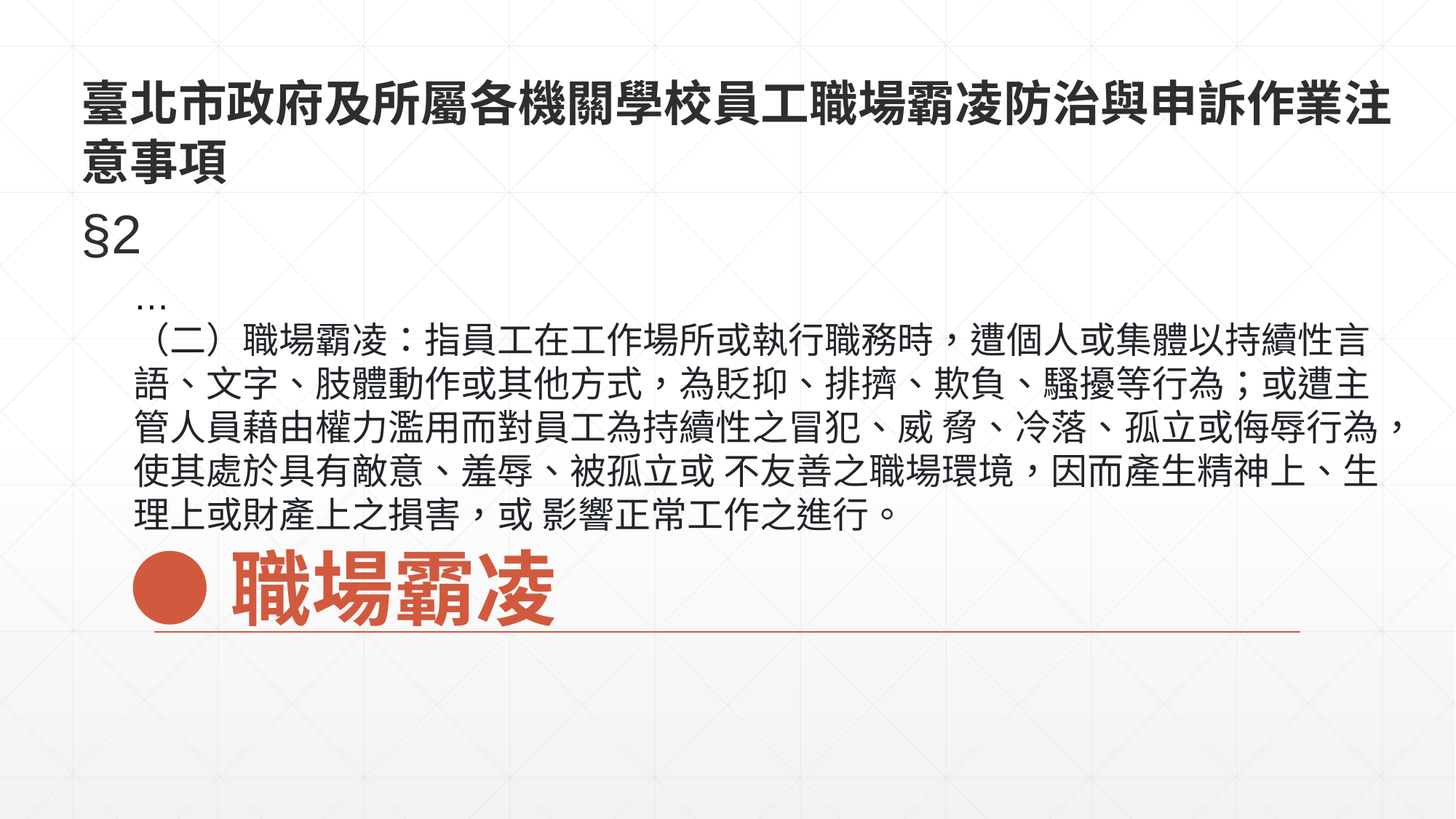

# 臺北市政府及所屬各機關學校員工職場霸凌防治與申訴作業注意事項
§2
…
（二）職場霸凌：指員工在工作場所或執行職務時，遭個人或集體以持續性言語、文字、肢體動作或其他方式，為貶抑、排擠、欺負、騷擾等行為；或遭主管人員藉由權力濫用而對員工為持續性之冒犯、威 脅、冷落、孤立或侮辱行為，使其處於具有敵意、羞辱、被孤立或 不友善之職場環境，因而產生精神上、生理上或財產上之損害，或 影響正常工作之進行。
●職場霸凌